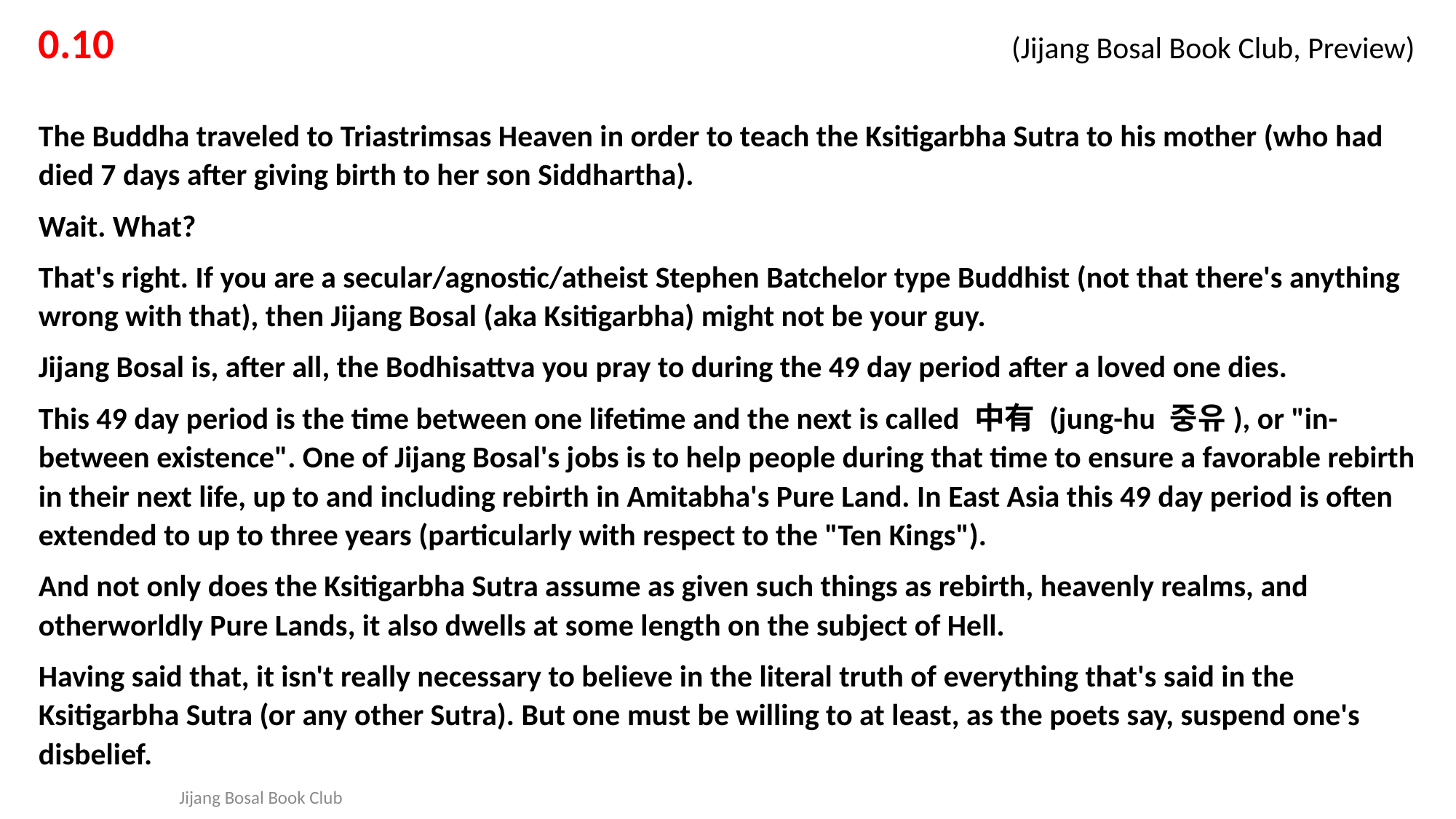

0.10  						                                 (Jijang Bosal Book Club, Preview)

The Buddha traveled to Triastrimsas Heaven in order to teach the Ksitigarbha Sutra to his mother (who had died 7 days after giving birth to her son Siddhartha).
Wait. What?
That's right. If you are a secular/agnostic/atheist Stephen Batchelor type Buddhist (not that there's anything wrong with that), then Jijang Bosal (aka Ksitigarbha) might not be your guy.
Jijang Bosal is, after all, the Bodhisattva you pray to during the 49 day period after a loved one dies.
This 49 day period is the time between one lifetime and the next is called 中有 (jung-hu 중유), or "in-between existence". One of Jijang Bosal's jobs is to help people during that time to ensure a favorable rebirth in their next life, up to and including rebirth in Amitabha's Pure Land. In East Asia this 49 day period is often extended to up to three years (particularly with respect to the "Ten Kings").
And not only does the Ksitigarbha Sutra assume as given such things as rebirth, heavenly realms, and otherworldly Pure Lands, it also dwells at some length on the subject of Hell.
Having said that, it isn't really necessary to believe in the literal truth of everything that's said in the Ksitigarbha Sutra (or any other Sutra). But one must be willing to at least, as the poets say, suspend one's disbelief.
Jijang Bosal Book Club